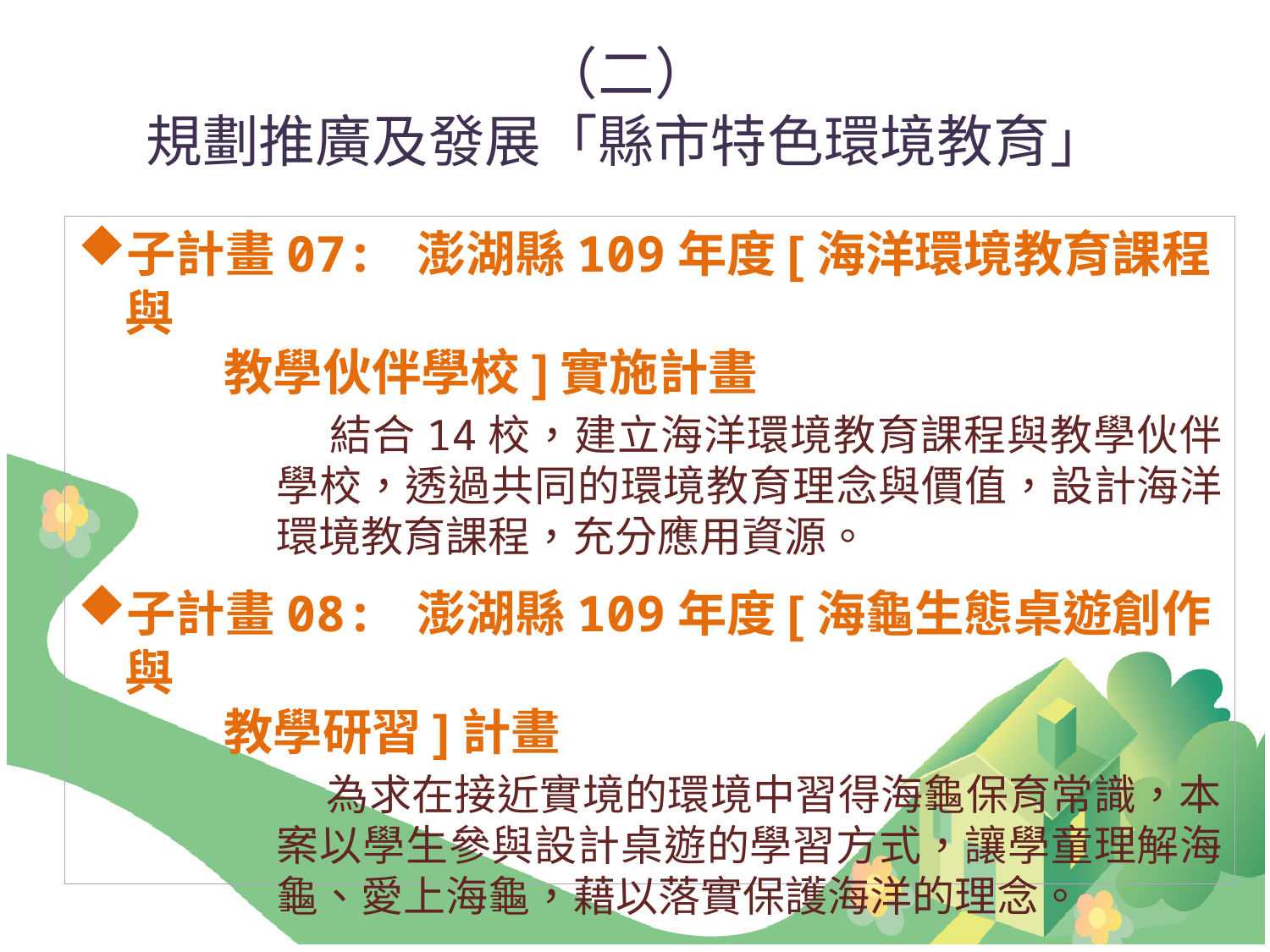

# （二） 規劃推廣及發展「縣市特色環境教育」
子計畫07: 澎湖縣109年度[海洋環境教育課程與
            教學伙伴學校]實施計畫
    結合14校，建立海洋環境教育課程與教學伙伴學校，透過共同的環境教育理念與價值，設計海洋環境教育課程，充分應用資源。
子計畫08: 澎湖縣109年度[海龜生態桌遊創作與
            教學研習]計畫
    為求在接近實境的環境中習得海龜保育常識，本案以學生參與設計桌遊的學習方式，讓學童理解海龜、愛上海龜，藉以落實保護海洋的理念。